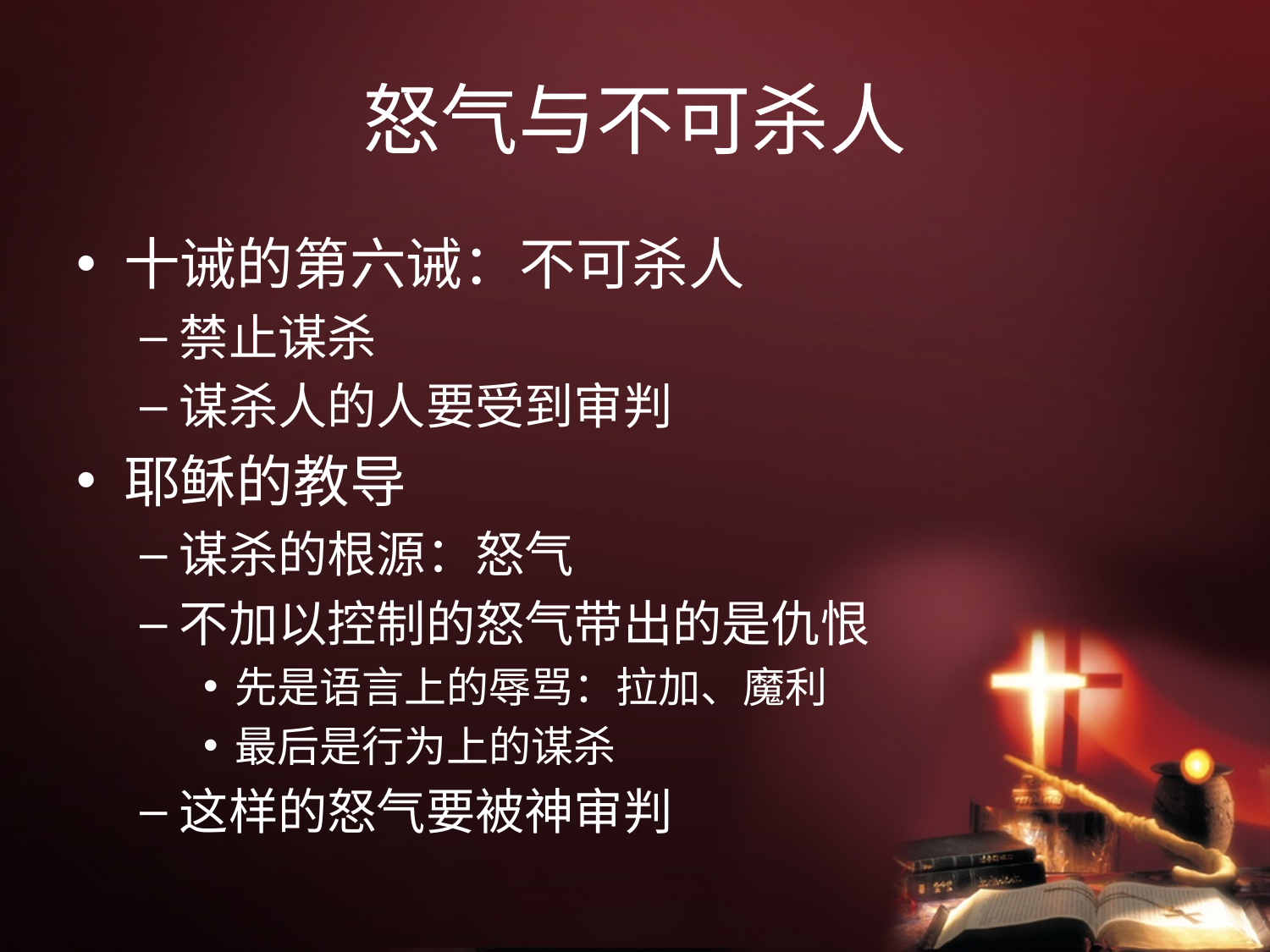

# 怒气与不可杀人
十诫的第六诫：不可杀人
禁止谋杀
谋杀人的人要受到审判
耶稣的教导
谋杀的根源：怒气
不加以控制的怒气带出的是仇恨
先是语言上的辱骂：拉加、魔利
最后是行为上的谋杀
这样的怒气要被神审判